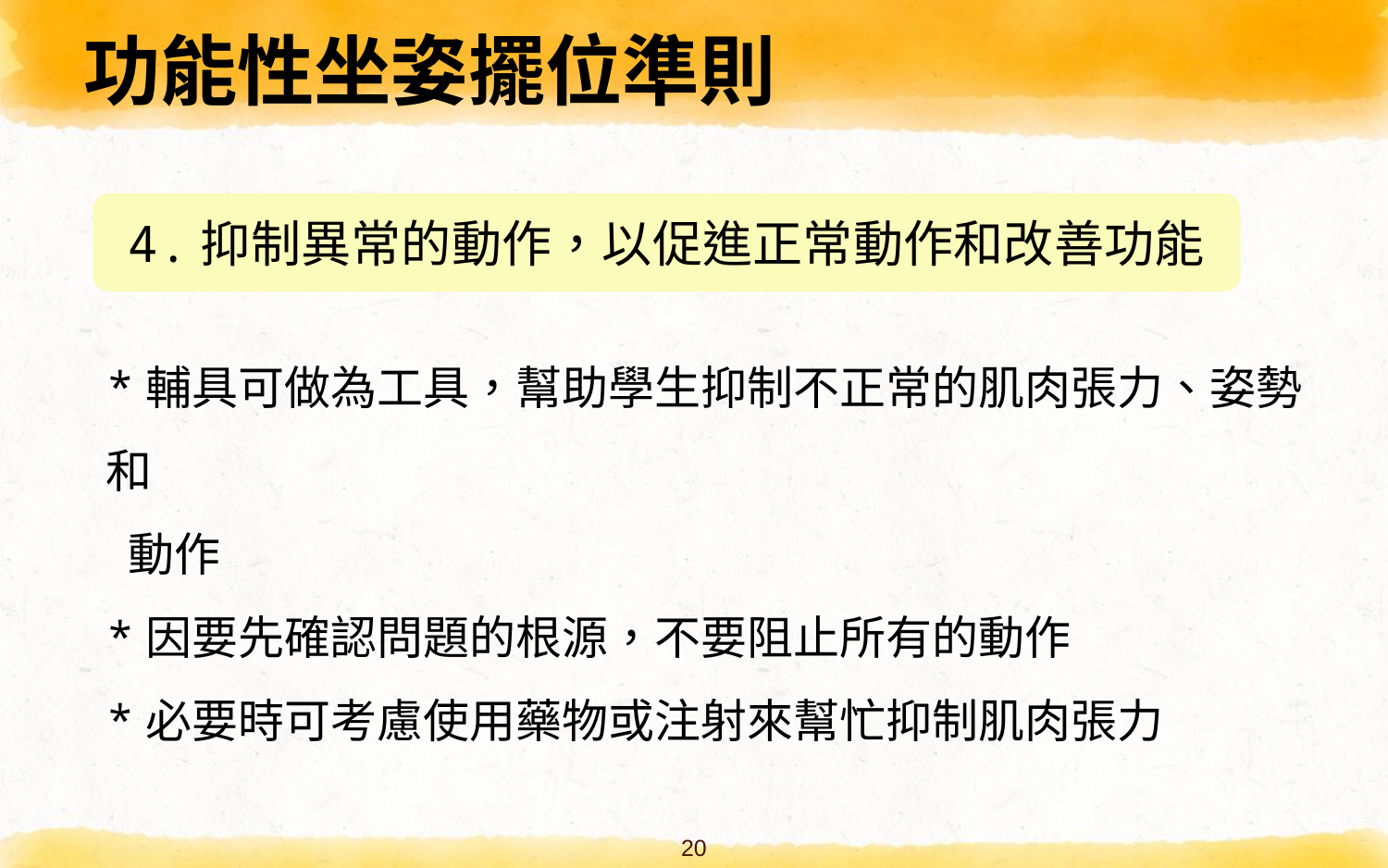

# 功能性坐姿擺位準則
4.抑制異常的動作，以促進正常動作和改善功能
*輔具可做為工具，幫助學生抑制不正常的肌肉張力、姿勢和
 動作
*因要先確認問題的根源，不要阻止所有的動作
*必要時可考慮使用藥物或注射來幫忙抑制肌肉張力

20